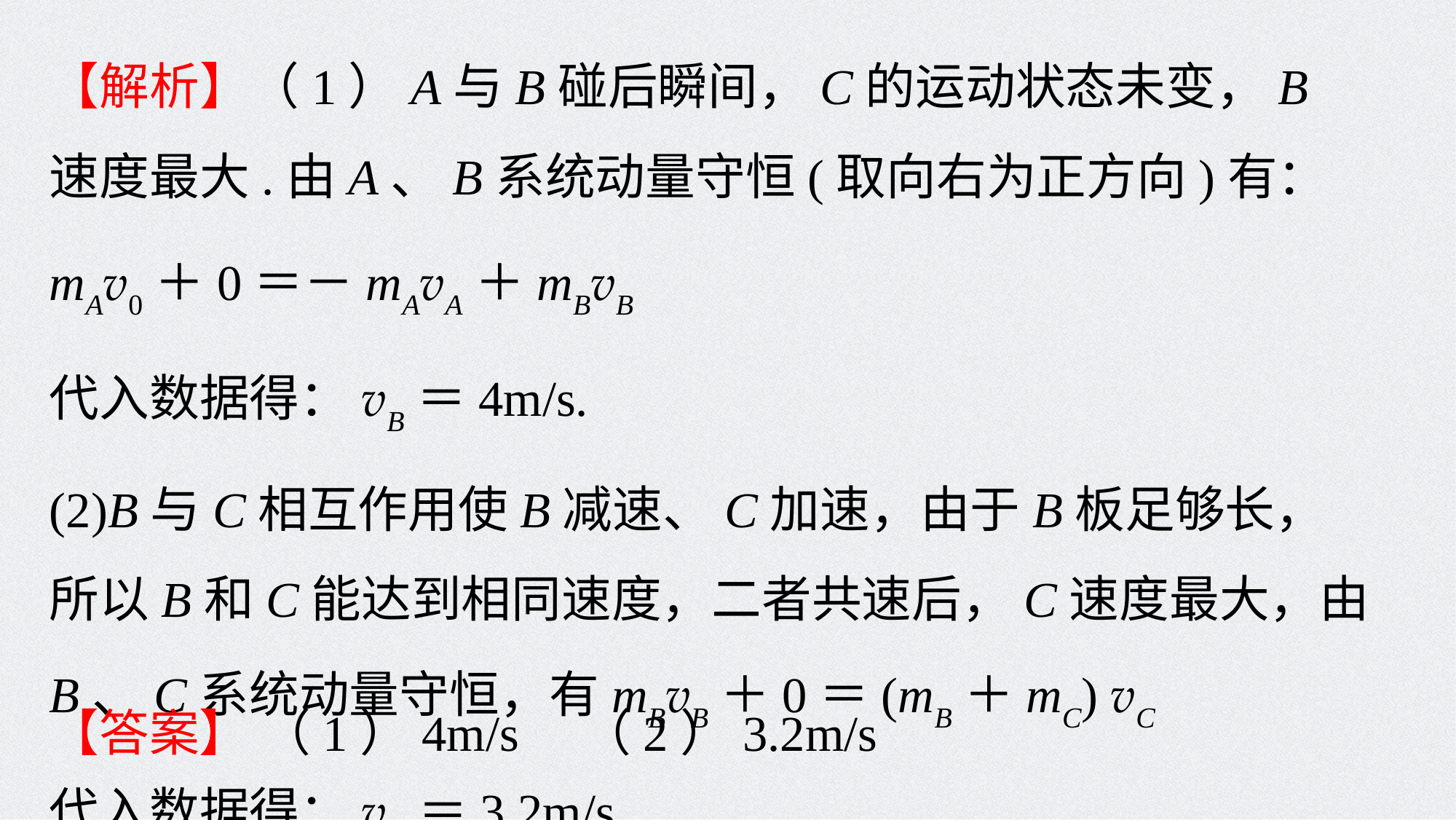

【解析】（1）A与B碰后瞬间，C的运动状态未变，B速度最大.由A、B系统动量守恒(取向右为正方向)有：
mAv0＋0＝－mAvA＋mBvB
代入数据得：vB＝4m/s.
(2)B与C相互作用使B减速、C加速，由于B板足够长，所以B和C能达到相同速度，二者共速后，C速度最大，由B、C系统动量守恒，有mBvB＋0＝(mB＋mC) vC
代入数据得：vC＝3.2m/s
【答案】 （1）4m/s　（2）3.2m/s